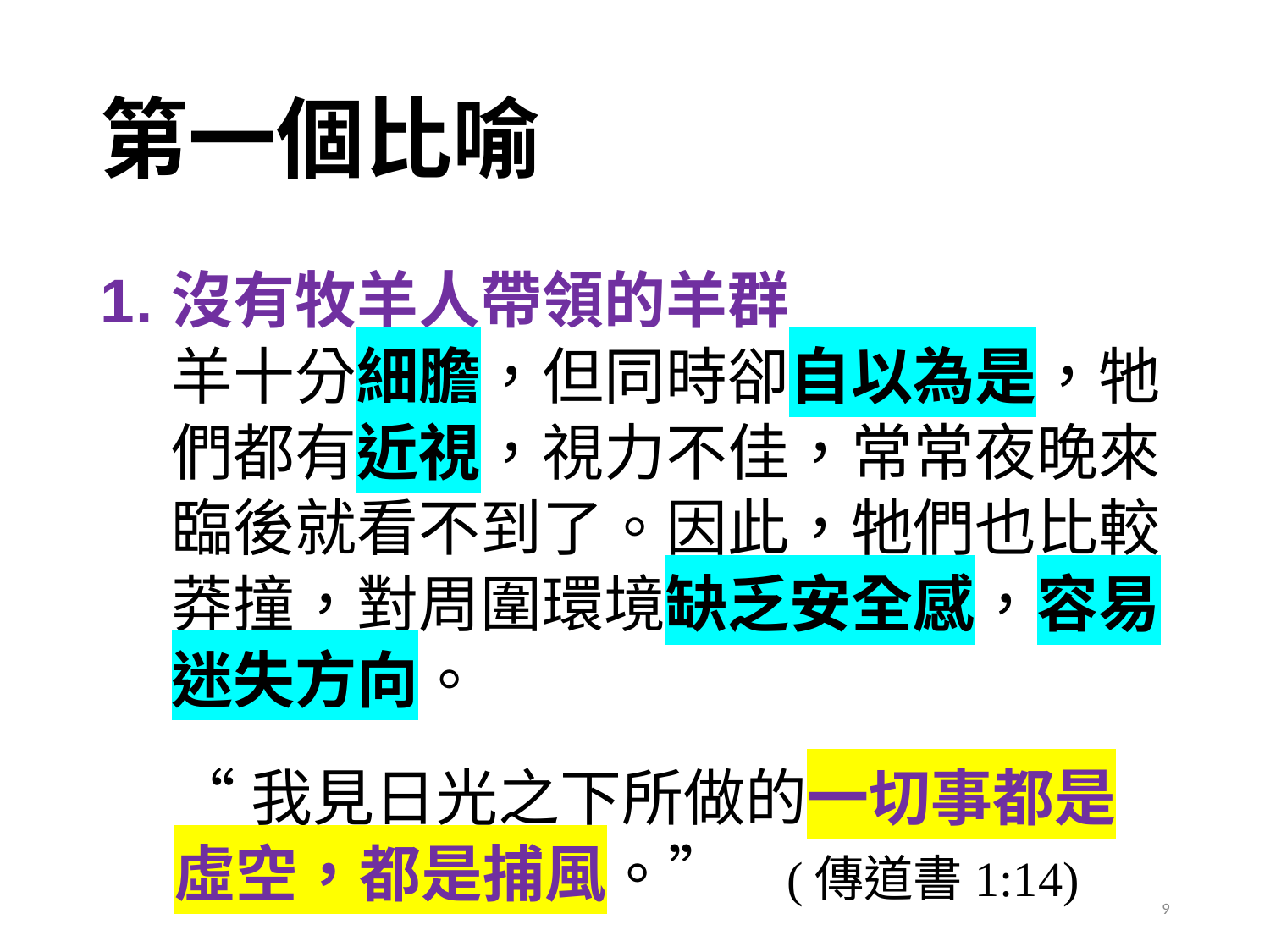

# 第一個比喻
沒有牧羊人帶領的羊群
羊十分細膽，但同時卻自以為是，牠們都有近視，視力不佳，常常夜晚來臨後就看不到了。因此，牠們也比較莽撞，對周圍環境缺乏安全感，容易迷失方向。
“我見日光之下所做的一切事都是虛空，都是捕風。”   (傳道書1:14)
9